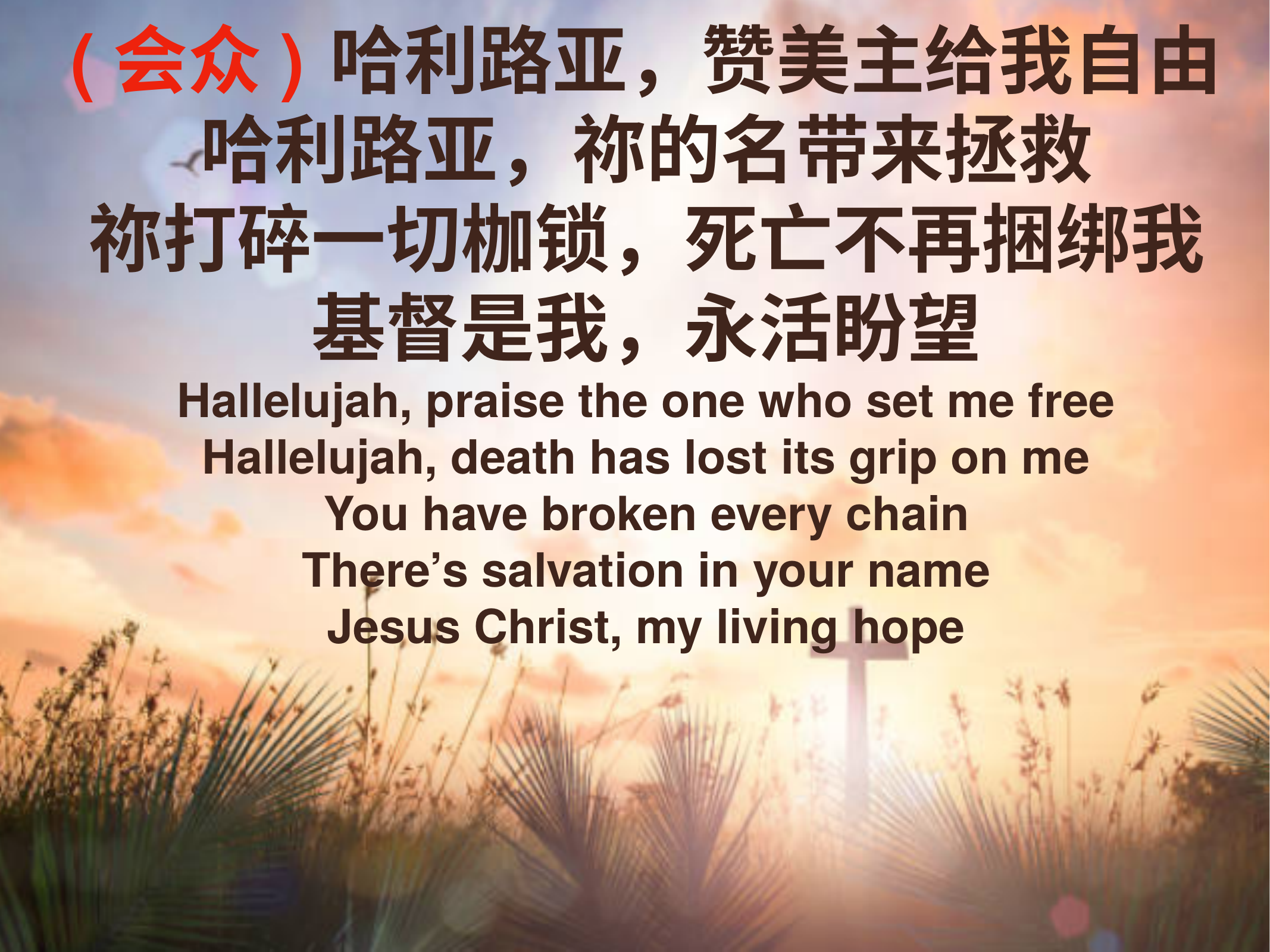

(会众) 哈利路亚，赞美主给我自由
哈利路亚，祢的名带来拯救
祢打碎一切枷锁，死亡不再捆绑我
基督是我，永活盼望
Hallelujah, praise the one who set me free
Hallelujah, death has lost its grip on me
You have broken every chain
There’s salvation in your name
Jesus Christ, my living hope
10